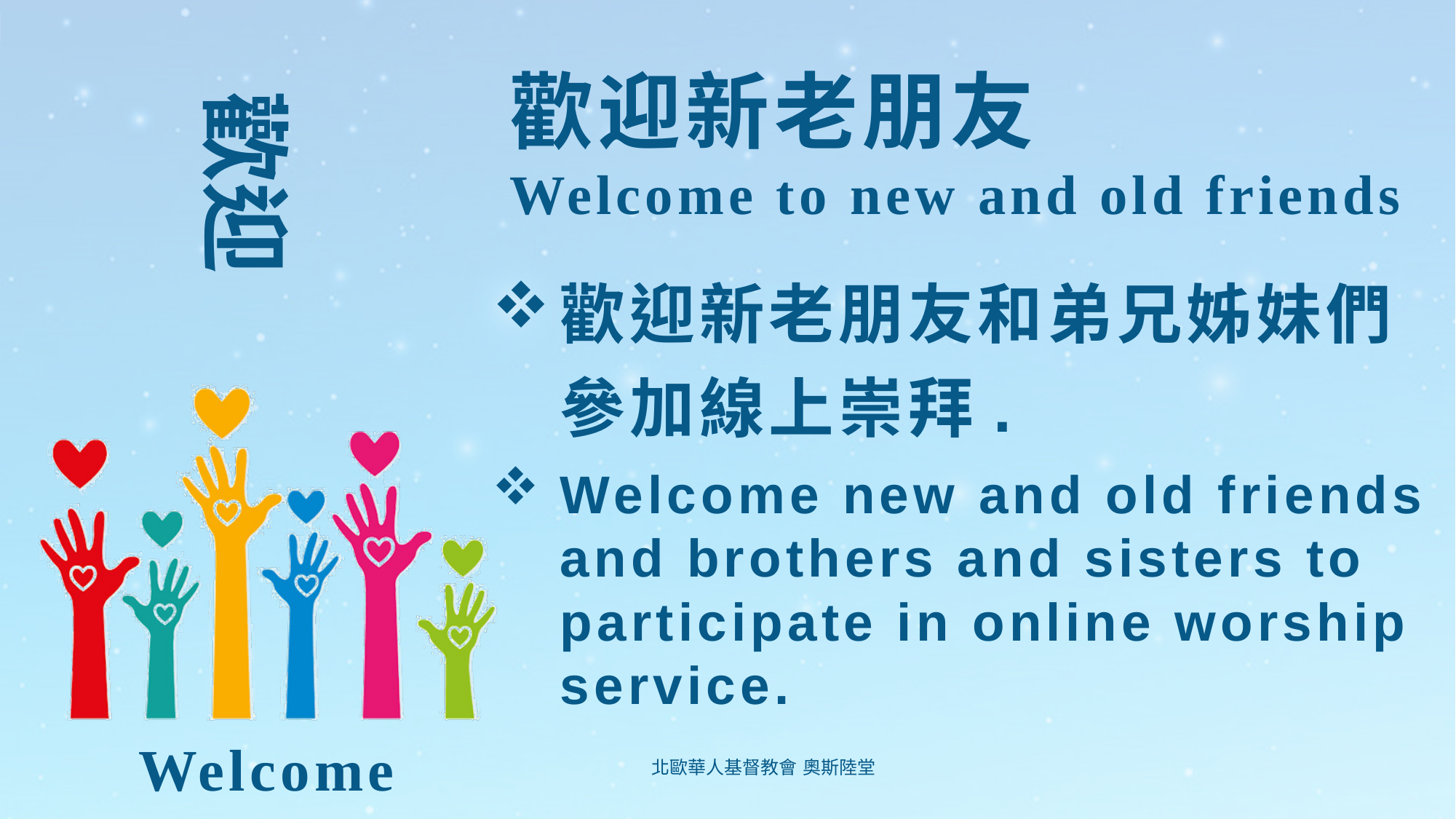

# 歡迎新老朋友 Welcome to new and old friends
歡迎新老朋友和弟兄姊妹們參加線上崇拜.
Welcome new and old friends and brothers and sisters to participate in online worship service.
Welcome
北歐華人基督教會 奧斯陸堂